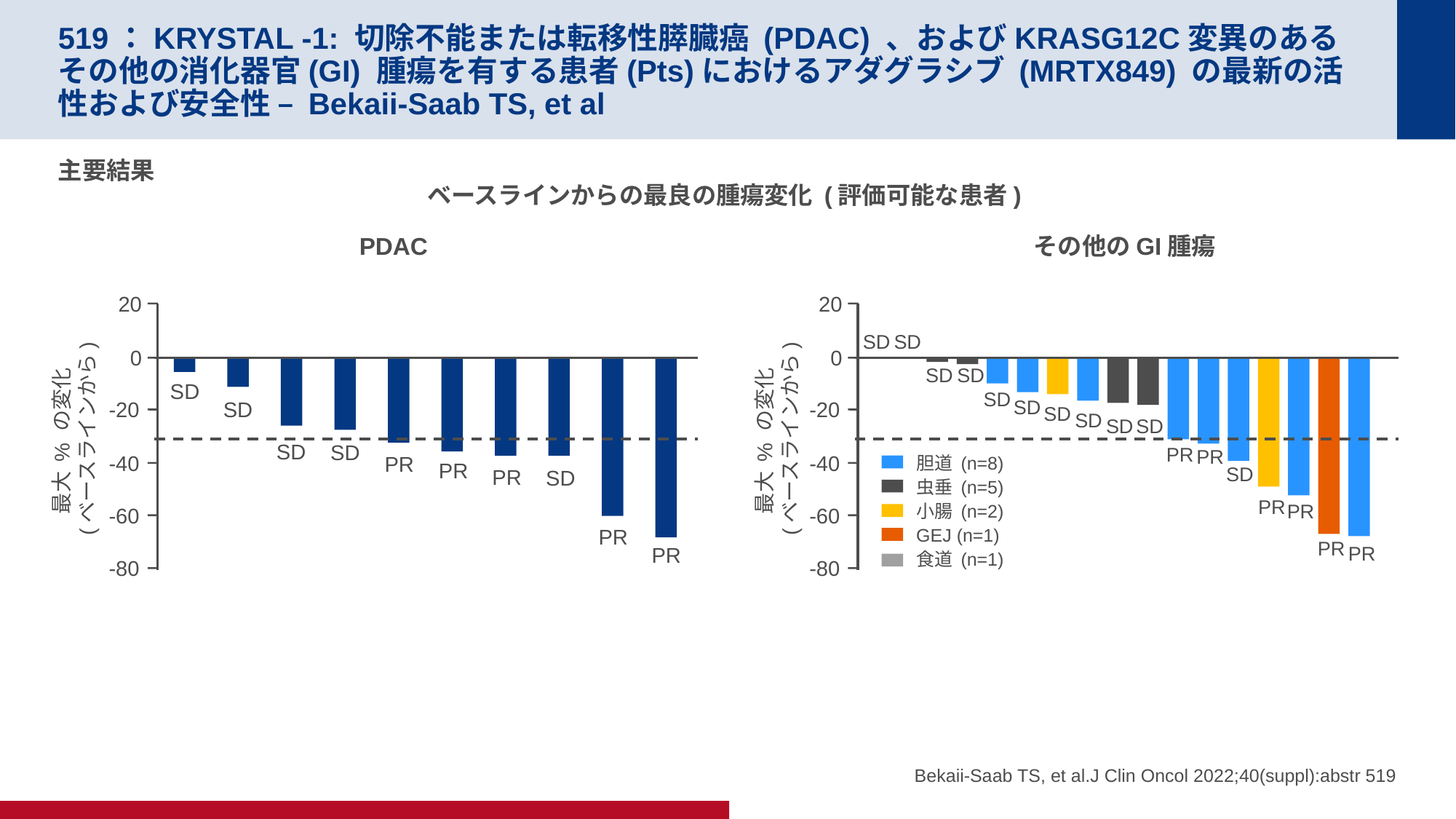

# 519：KRYSTAL -1: 切除不能または転移性膵臓癌 (PDAC) 、およびKRASG12C変異のあるその他の消化器官(GI) 腫瘍を有する患者(Pts)におけるアダグラシブ (MRTX849) の最新の活性および安全性 – Bekaii-Saab TS, et al
主要結果
ベースラインからの最良の腫瘍変化 (評価可能な患者)
PDAC
その他のGI腫瘍
20

0

-20

最大 % の変化
 (ベースラインから)
-40

-60

-80

20

0

-20

最大 % の変化
 (ベースラインから)
-40

-60

-80

SD
SD

SD
SD

SD
SD
SD
SD
SD
SD
SD
SD
SD
SD
PR
PR
胆道 (n=8)
虫垂 (n=5)
小腸 (n=2)
GEJ (n=1)
食道 (n=1)
PR
PR

SD
PR
SD

PR
PR

PR

PR
PR
PR

Bekaii-Saab TS, et al.J Clin Oncol 2022;40(suppl):abstr 519